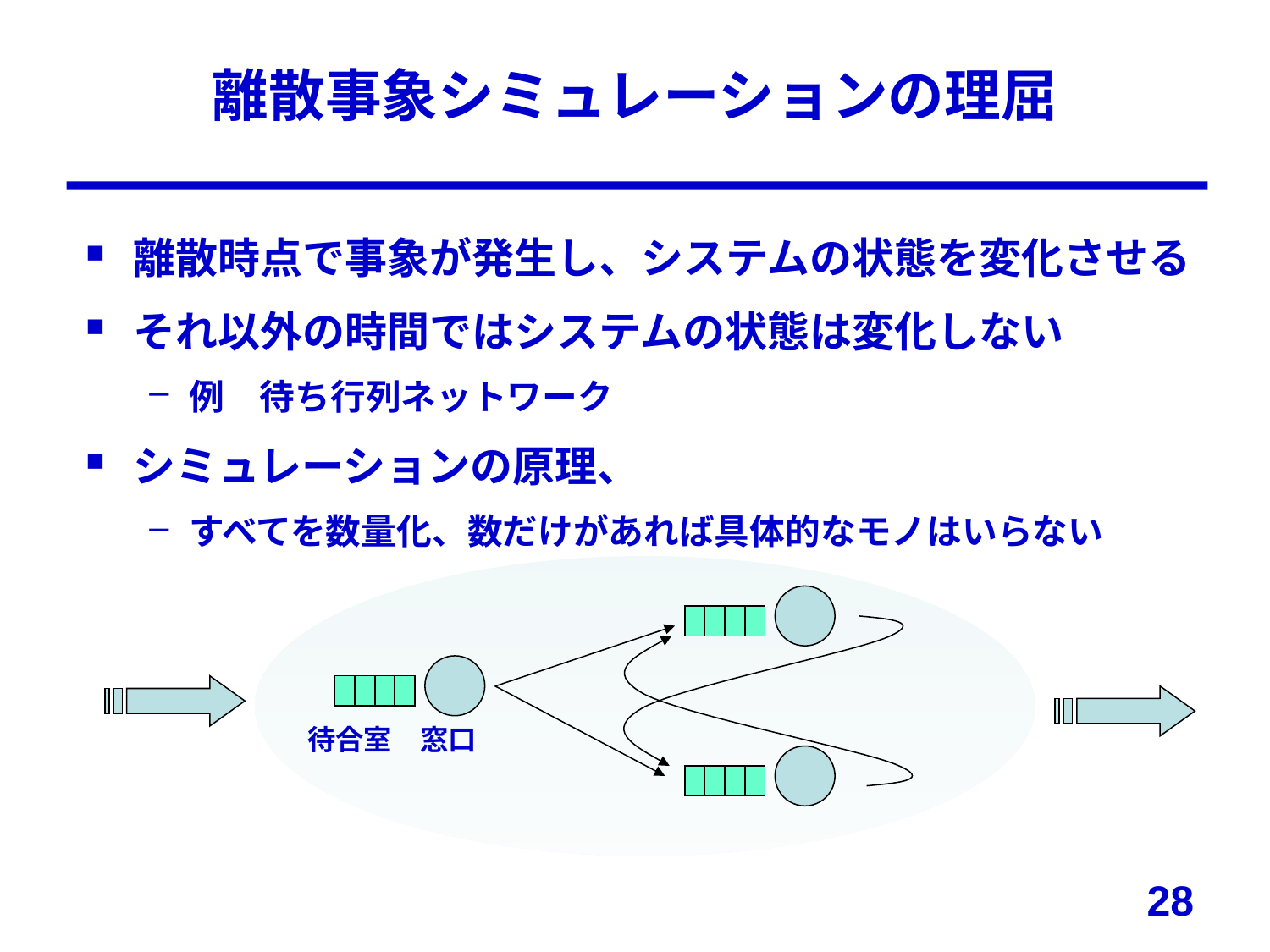

# 離散事象シミュレーションの理屈
離散時点で事象が発生し、システムの状態を変化させる
それ以外の時間ではシステムの状態は変化しない
例　待ち行列ネットワーク
シミュレーションの原理、
すべてを数量化、数だけがあれば具体的なモノはいらない

待合室　窓口

28